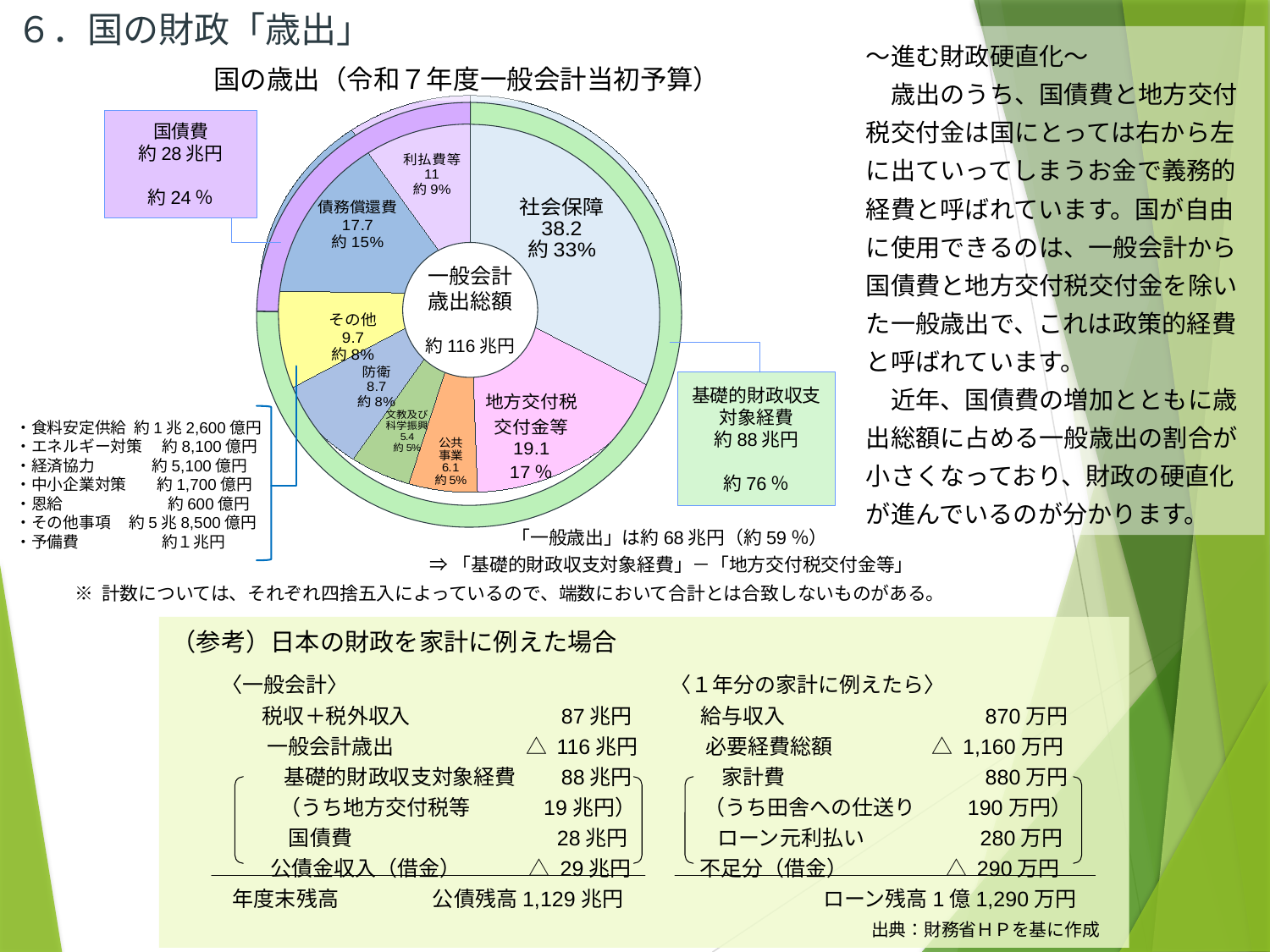

６．国の財政「歳出」

### Chart

| Category | 金額 |
|---|---|
| 社会保障 | 38.2 |
| 地方交付税
交付金等 | 19.1 |
| 公共
事業 | 6.1 |
| 文教及び
科学振興 | 5.4 |
| 防衛 | 8.7 |
| その他 | 9.7 |
| 債務償還費 | 17.7 |
| 利払費等 | 11.0 |
～進む財政硬直化～
　歳出のうち、国債費と地方交付税交付金は国にとっては右から左に出ていってしまうお金で義務的経費と呼ばれています。国が自由に使用できるのは、一般会計から国債費と地方交付税交付金を除いた一般歳出で、これは政策的経費と呼ばれています。
　近年、国債費の増加とともに歳出総額に占める一般歳出の割合が小さくなっており、財政の硬直化が進んでいるのが分かります。
国の歳出（令和７年度一般会計当初予算）

国債費
約28兆円

約24％
一般会計
歳出総額

約116兆円
基礎的財政収支
対象経費
約88兆円

約76％
・食料安定供給  約1兆2,600億円
・エネルギー対策　 約8,100億円
・経済協力　  　     約5,100億円
・中小企業対策  　  約1,700億円
・恩給　　　　  　     約600億円
・その他事項     約5兆8,500億円
・予備費                       約１兆円

「一般歳出」は約68兆円（約59％）
 ⇒「基礎的財政収支対象経費」－「地方交付税交付金等」
※ 計数については、それぞれ四捨五入によっているので、端数において合計とは合致しないものがある。
（参考）日本の財政を家計に例えた場合
　　〈一般会計〉　　　　　　　　　　　　　　　 〈１年分の家計に例えたら〉
　　税収＋税外収入 　　　　　　   87兆円 　　　給与収入 　　　　　　　　　870万円
　　一般会計歳出　　　　　　 △ 116兆円 　　　必要経費総額 　　　　  △ 1,160万円
　　　基礎的財政収支対象経費　    88兆円 　　　　家計費 　　　　　　　　　880万円
　　　（うち地方交付税等　　　 19兆円） 　　　（うち田舎への仕送り 　　190万円）
　　　国債費　　　　　　　　　  28兆円 　　　　ローン元利払い 　　　　　280万円
　　公債金収入（借金）　　　 △ 29兆円 　　　不足分（借金） 　　　　  △ 290万円
　年度末残高 　　　　 公債残高1,129兆円　　 　　　　　　　 ローン残高1億1,290万円
　　　　　　　　　　　　　　　　　　　　　　　　　　　　　　　　 出典：財務省ＨＰを基に作成